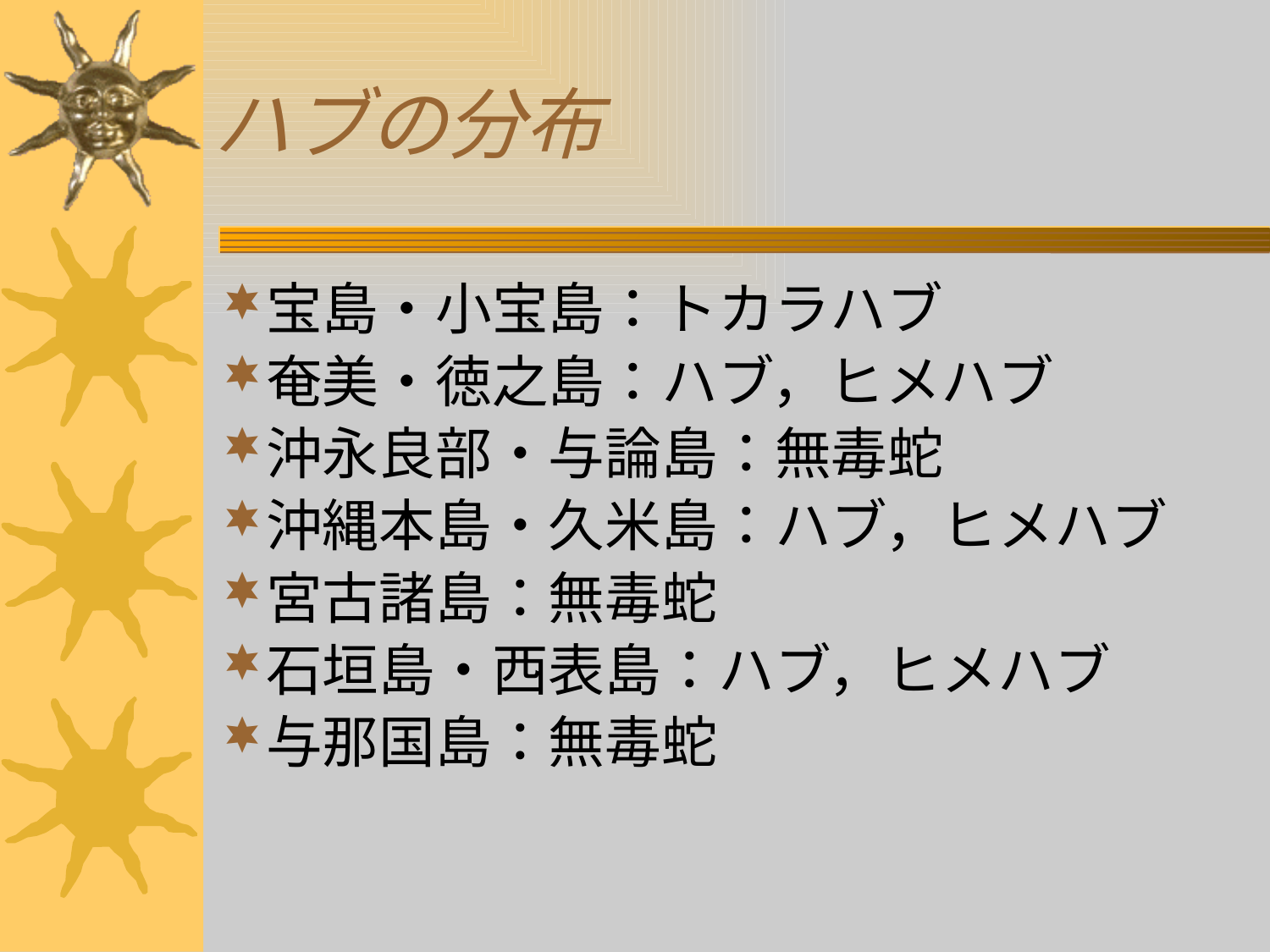

# ハブの分布
宝島・小宝島：トカラハブ
奄美・徳之島：ハブ，ヒメハブ
沖永良部・与論島：無毒蛇
沖縄本島・久米島：ハブ，ヒメハブ
宮古諸島：無毒蛇
石垣島・西表島：ハブ，ヒメハブ
与那国島：無毒蛇